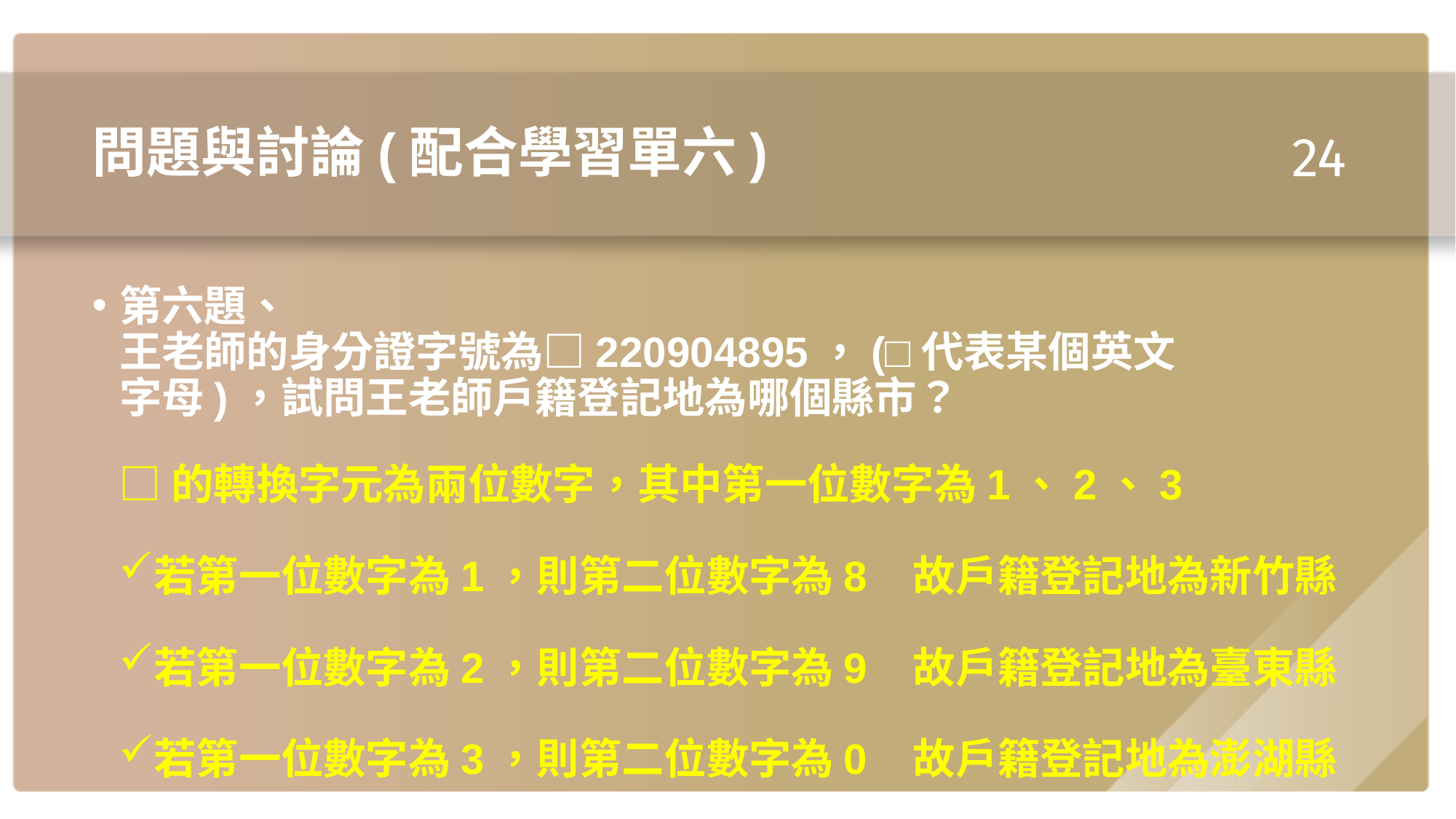

24
# 問題與討論(配合學習單六)
第六題、
王老師的身分證字號為□220904895，(□代表某個英文字母)，試問王老師戶籍登記地為哪個縣市？
□的轉換字元為兩位數字，其中第一位數字為1、2、3
若第一位數字為1，則第二位數字為8   故戶籍登記地為新竹縣
若第一位數字為2，則第二位數字為9   故戶籍登記地為臺東縣
若第一位數字為3，則第二位數字為0   故戶籍登記地為澎湖縣